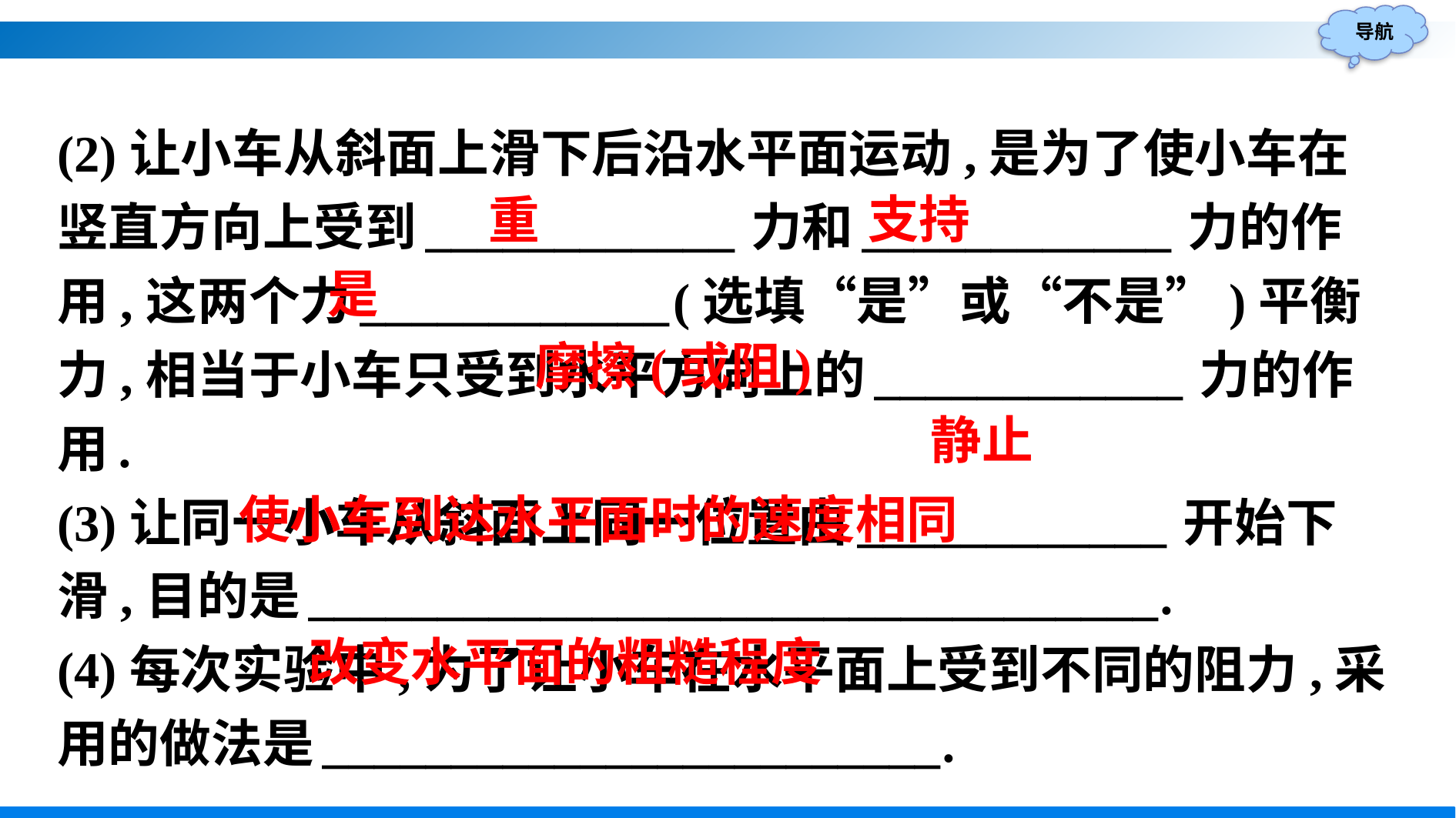

(2)让小车从斜面上滑下后沿水平面运动,是为了使小车在竖直方向上受到____________力和____________力的作用,这两个力____________(选填“是”或“不是”)平衡力,相当于小车只受到水平方向上的____________力的作用.
(3)让同一小车从斜面上同一位置由____________开始下滑,目的是_________________________________.
(4)每次实验中,为了让小车在水平面上受到不同的阻力,采用的做法是________________________.
支持
重
是
摩擦(或阻)
静止
使小车到达水平面时的速度相同
改变水平面的粗糙程度